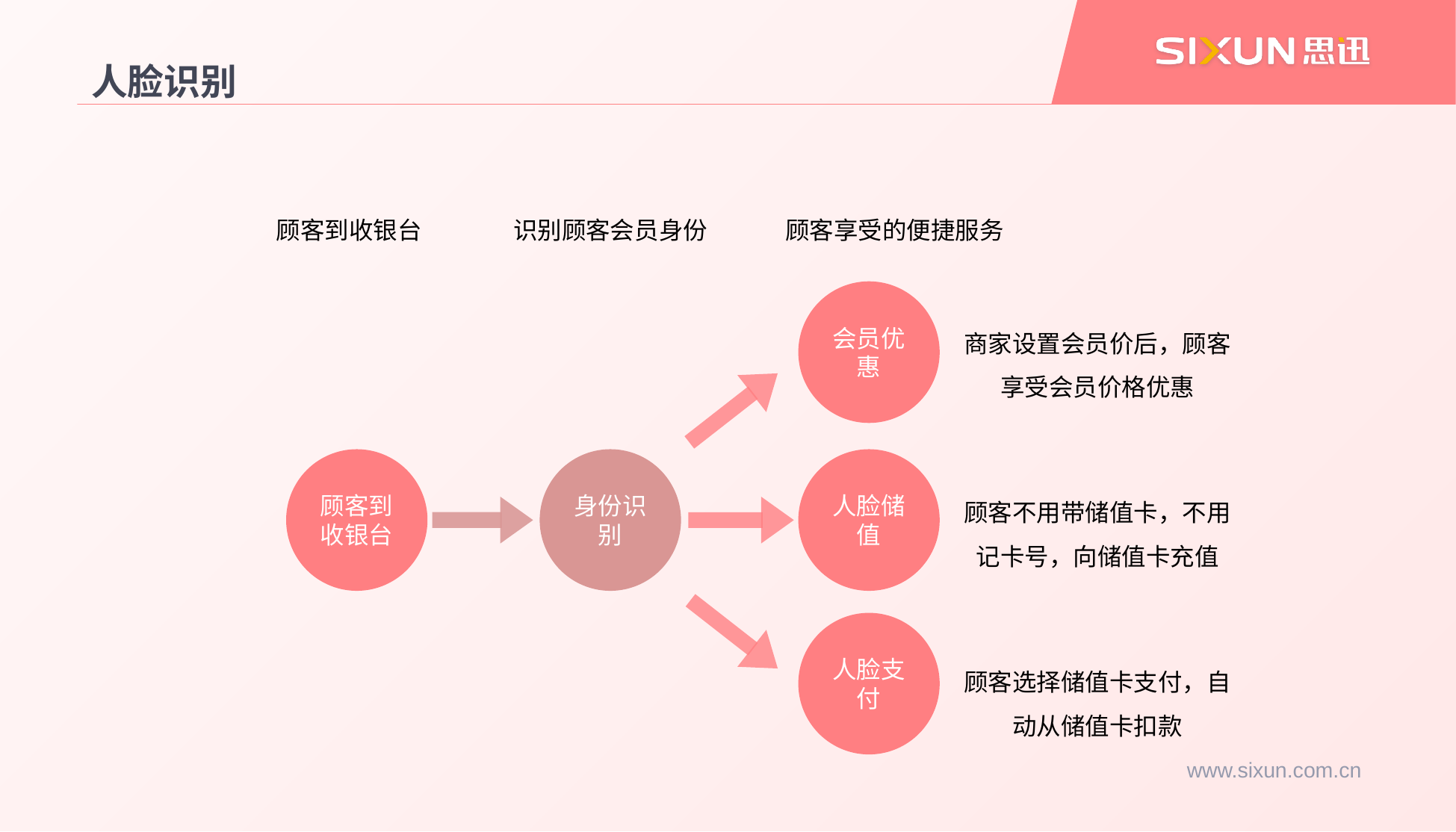

人脸识别
顾客到收银台
识别顾客会员身份
顾客享受的便捷服务
会员优惠
商家设置会员价后，顾客享受会员价格优惠

顾客到收银台
身份识别
人脸储值
顾客不用带储值卡，不用记卡号，向储值卡充值

人脸支付
顾客选择储值卡支付，自动从储值卡扣款